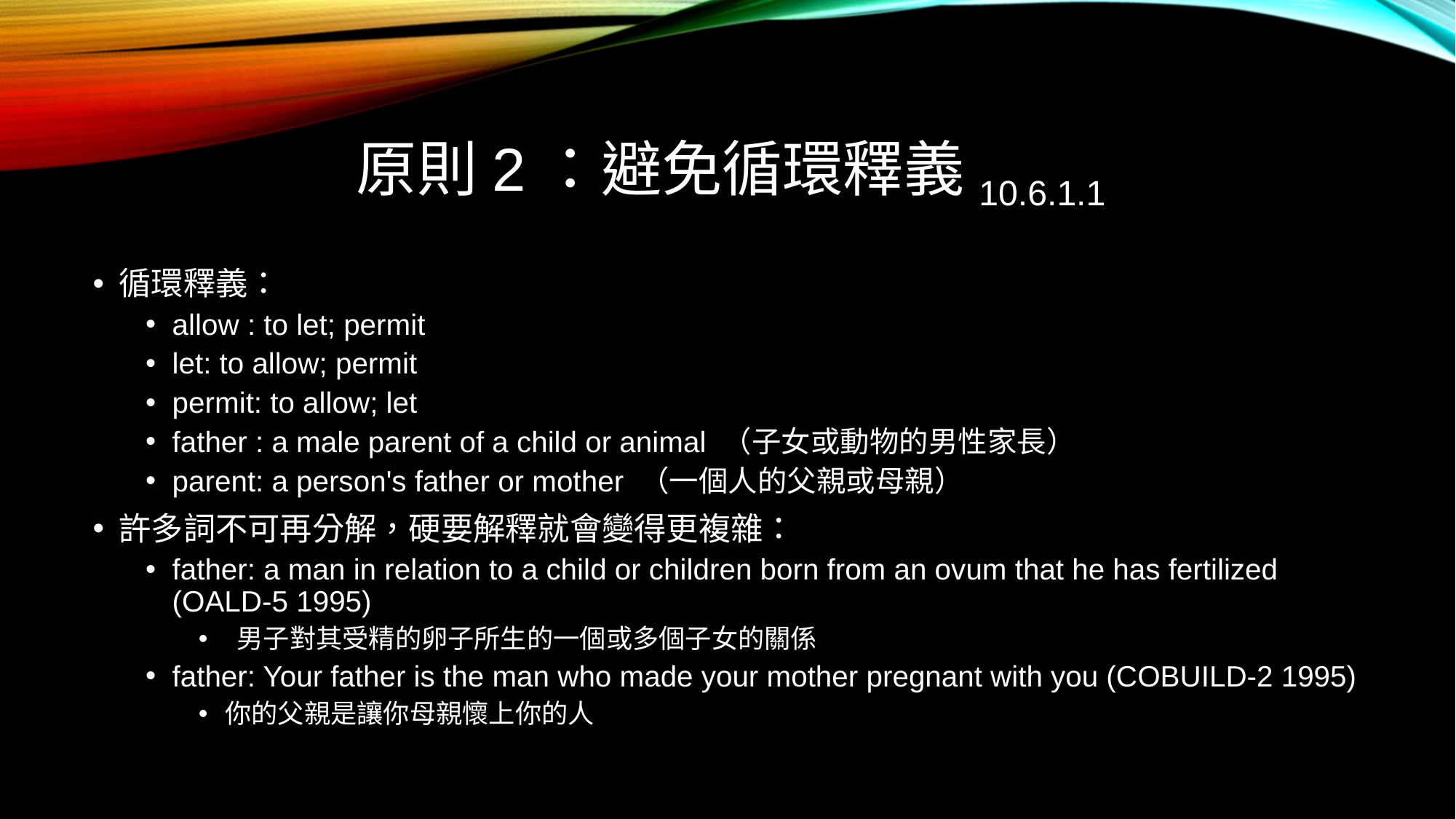

# 原則2：避免循環釋義10.6.1.1
循環釋義：
allow : to let; permit
let: to allow; permit
permit: to allow; let
father : a male parent of a child or animal （子女或動物的男性家長）
parent: a person's father or mother （一個人的父親或母親）
許多詞不可再分解，硬要解釋就會變得更複雜：
father: a man in relation to a child or children born from an ovum that he has fertilized (OALD-5 1995)
 男子對其受精的卵子所生的一個或多個子女的關係
father: Your father is the man who made your mother pregnant with you (COBUILD-2 1995)
你的父親是讓你母親懷上你的人